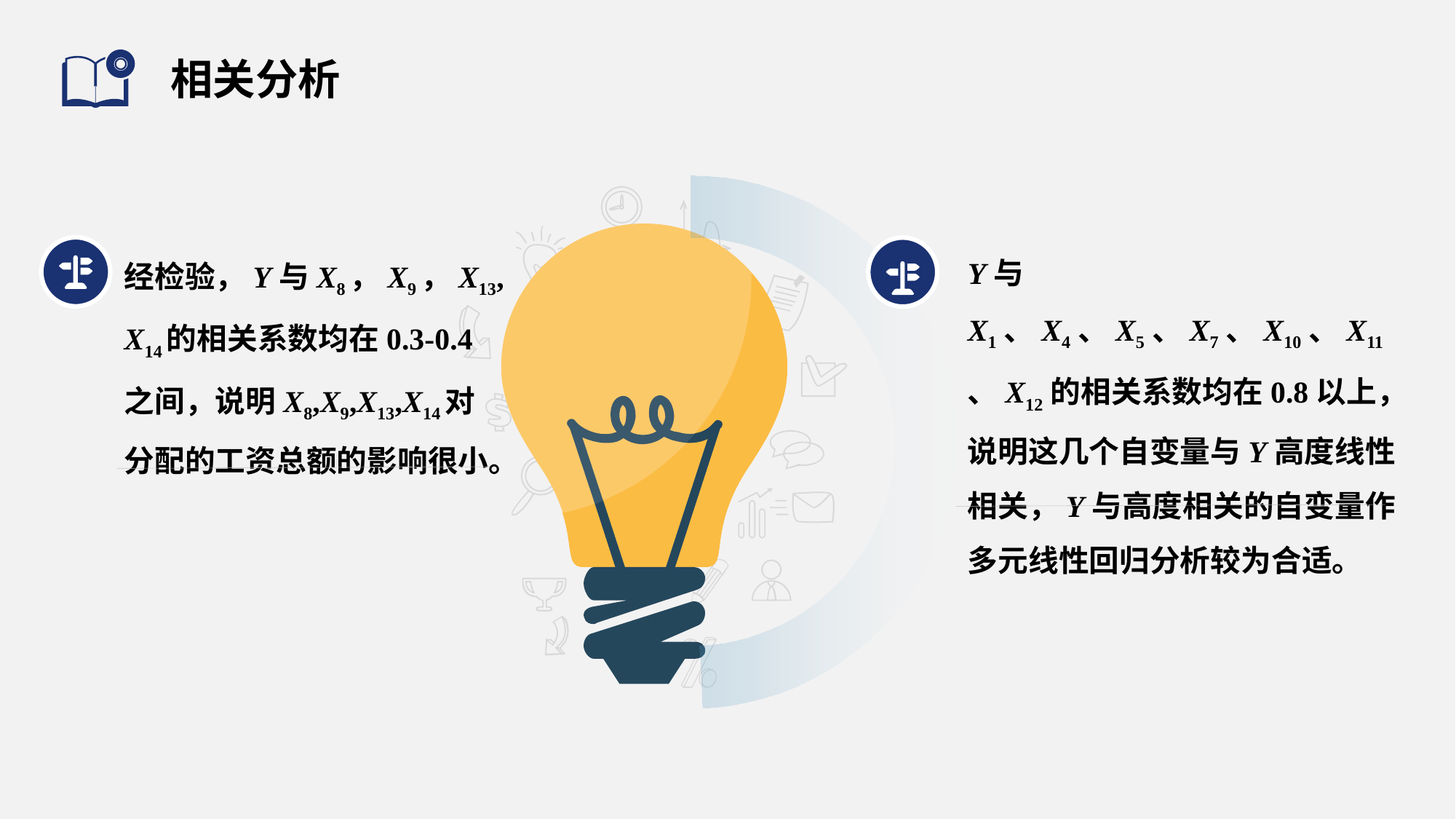

# 相关分析

经检验，Y与X8，X9，X13,
X14的相关系数均在0.3-0.4
之间，说明X8,X9,X13,X14对
分配的工资总额的影响很小。

Y与X1、X4、X5、X7、X10、X11、X12的相关系数均在0.8以上，说明这几个自变量与Y高度线性相关，Y与高度相关的自变量作多元线性回归分析较为合适。